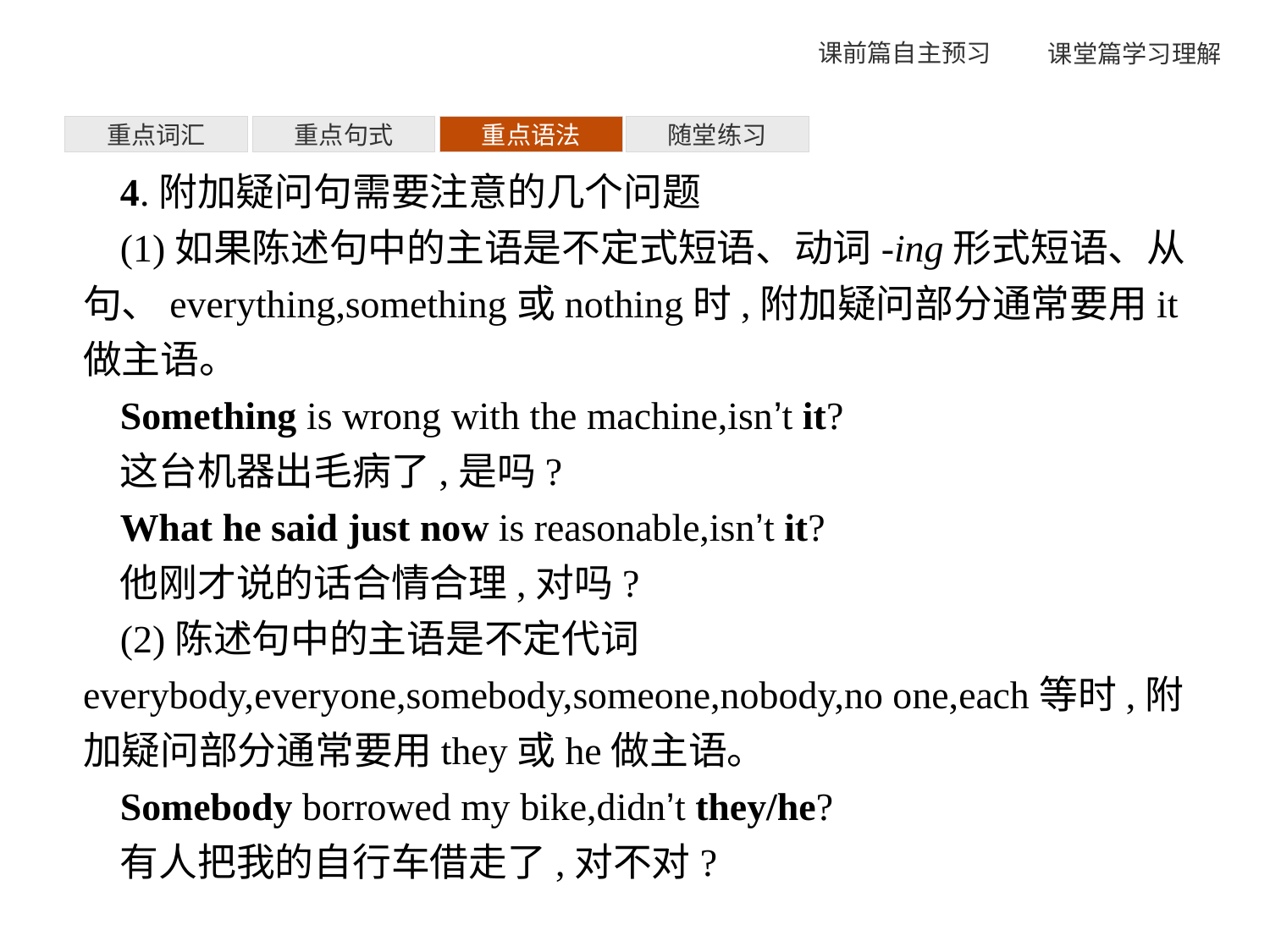

重点词汇
重点句式
重点语法
随堂练习
4.附加疑问句需要注意的几个问题
(1)如果陈述句中的主语是不定式短语、动词-ing形式短语、从句、everything,something或nothing时,附加疑问部分通常要用it做主语。
Something is wrong with the machine,isn’t it?
这台机器出毛病了,是吗?
What he said just now is reasonable,isn’t it?
他刚才说的话合情合理,对吗?
(2)陈述句中的主语是不定代词everybody,everyone,somebody,someone,nobody,no one,each等时,附加疑问部分通常要用they或he做主语。
Somebody borrowed my bike,didn’t they/he?
有人把我的自行车借走了,对不对?